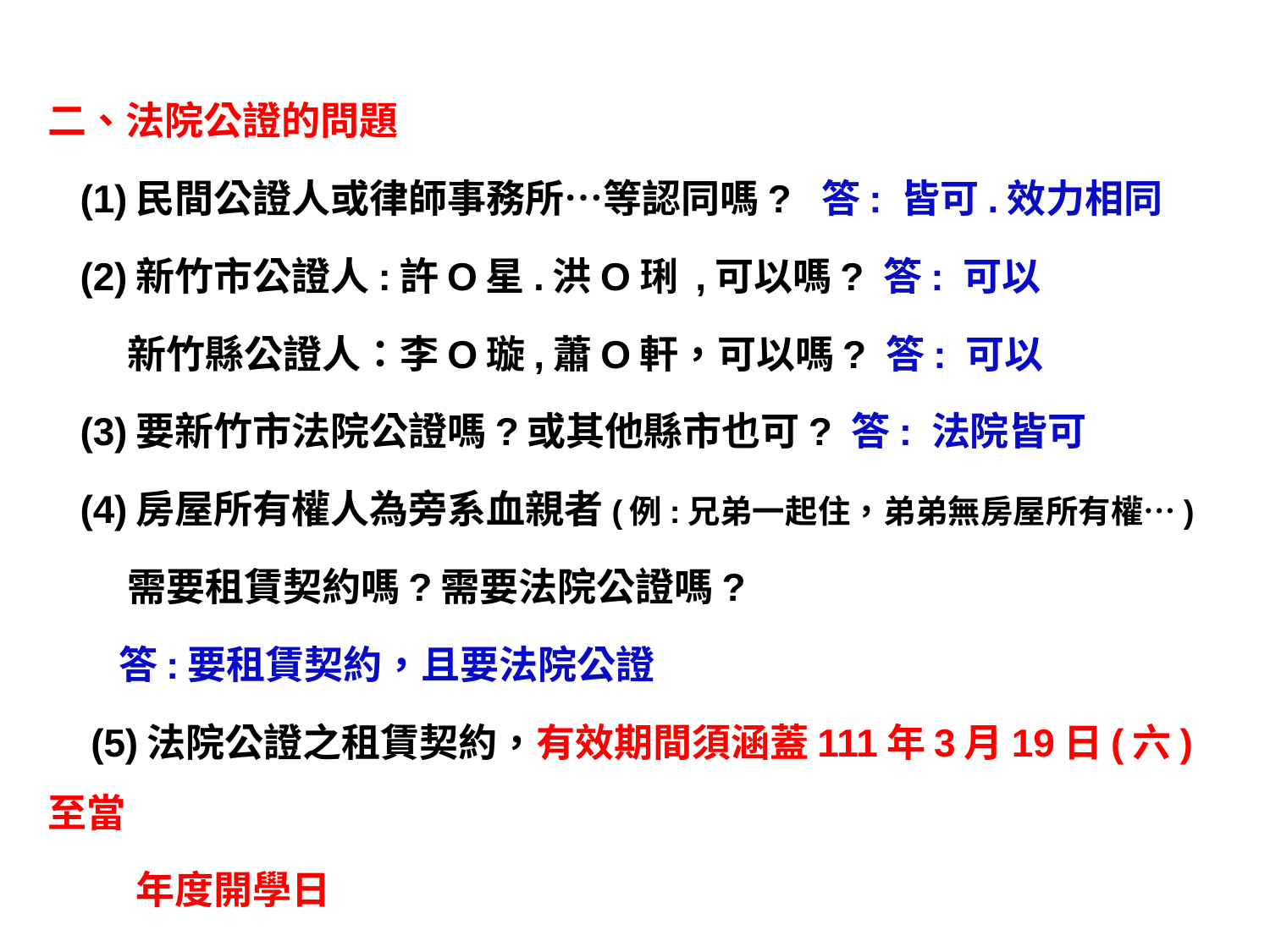

二、法院公證的問題
   (1)民間公證人或律師事務所…等認同嗎?  答: 皆可.效力相同
   (2)新竹市公證人:許O星.洪O琍 ,可以嗎? 答: 可以
        新竹縣公證人：李O璇,蕭O軒，可以嗎? 答: 可以
   (3)要新竹市法院公證嗎?或其他縣市也可? 答: 法院皆可
   (4)房屋所有權人為旁系血親者(例:兄弟一起住，弟弟無房屋所有權…)
        需要租賃契約嗎?需要法院公證嗎?
       答:要租賃契約，且要法院公證
    (5)法院公證之租賃契約，有效期間須涵蓋111年3月19日(六)至當
         年度開學日